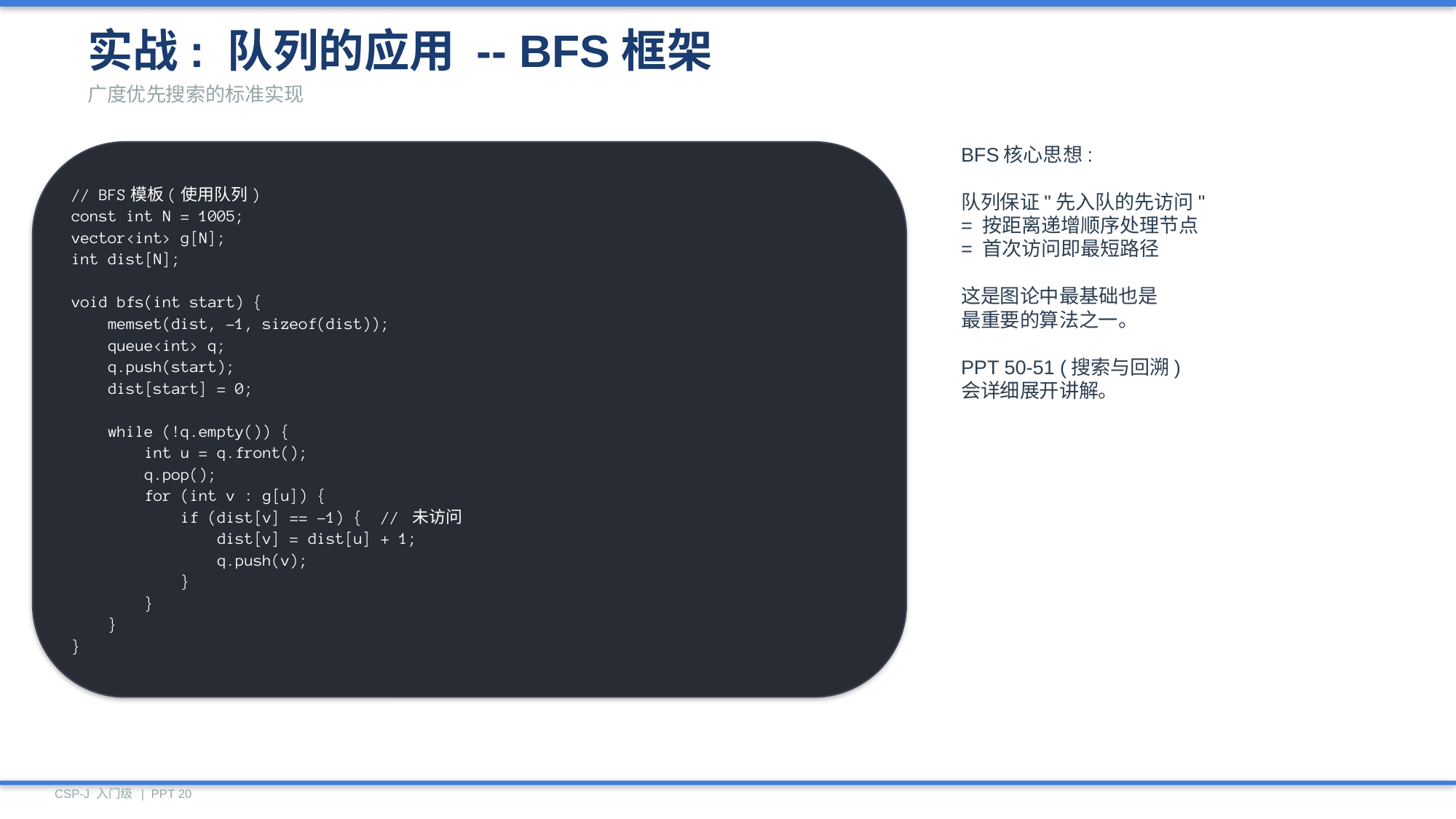

实战: 队列的应用 -- BFS框架
广度优先搜索的标准实现
// BFS模板(使用队列)
const int N = 1005;
vector<int> g[N];
int dist[N];

void bfs(int start) {
    memset(dist, -1, sizeof(dist));
    queue<int> q;
    q.push(start);
    dist[start] = 0;

    while (!q.empty()) {
        int u = q.front();
        q.pop();
        for (int v : g[u]) {
            if (dist[v] == -1) {  // 未访问
                dist[v] = dist[u] + 1;
                q.push(v);
            }
        }
    }
}
BFS核心思想:
队列保证"先入队的先访问"
= 按距离递增顺序处理节点
= 首次访问即最短路径
这是图论中最基础也是
最重要的算法之一。
PPT 50-51 (搜索与回溯)
会详细展开讲解。

CSP-J 入门级  |  PPT 20